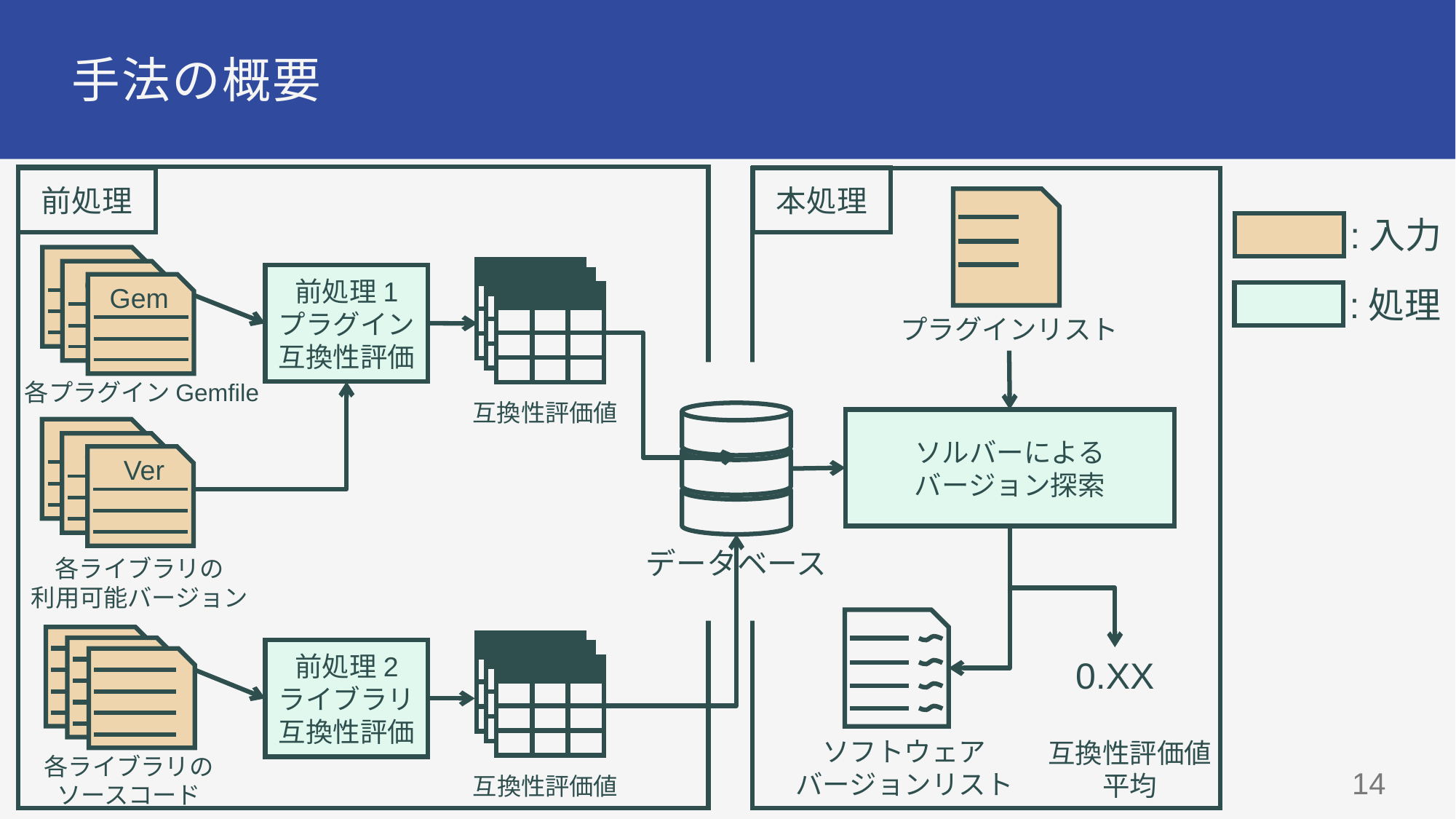

# 手法の概要

前処理

本処理

:入力

Gem

Gem

Gem

前処理1
プラグイン
互換性評価
:処理

プラグインリスト

各プラグインGemfile
互換性評価値

ソルバーによる
バージョン探索

Gem

Gem

Ver
データベース
各ライブラリの
利用可能バージョン

前処理2
ライブラリ
互換性評価
0.XX
ソフトウェア
バージョンリスト
互換性評価値
平均
各ライブラリの
ソースコード
14
互換性評価値